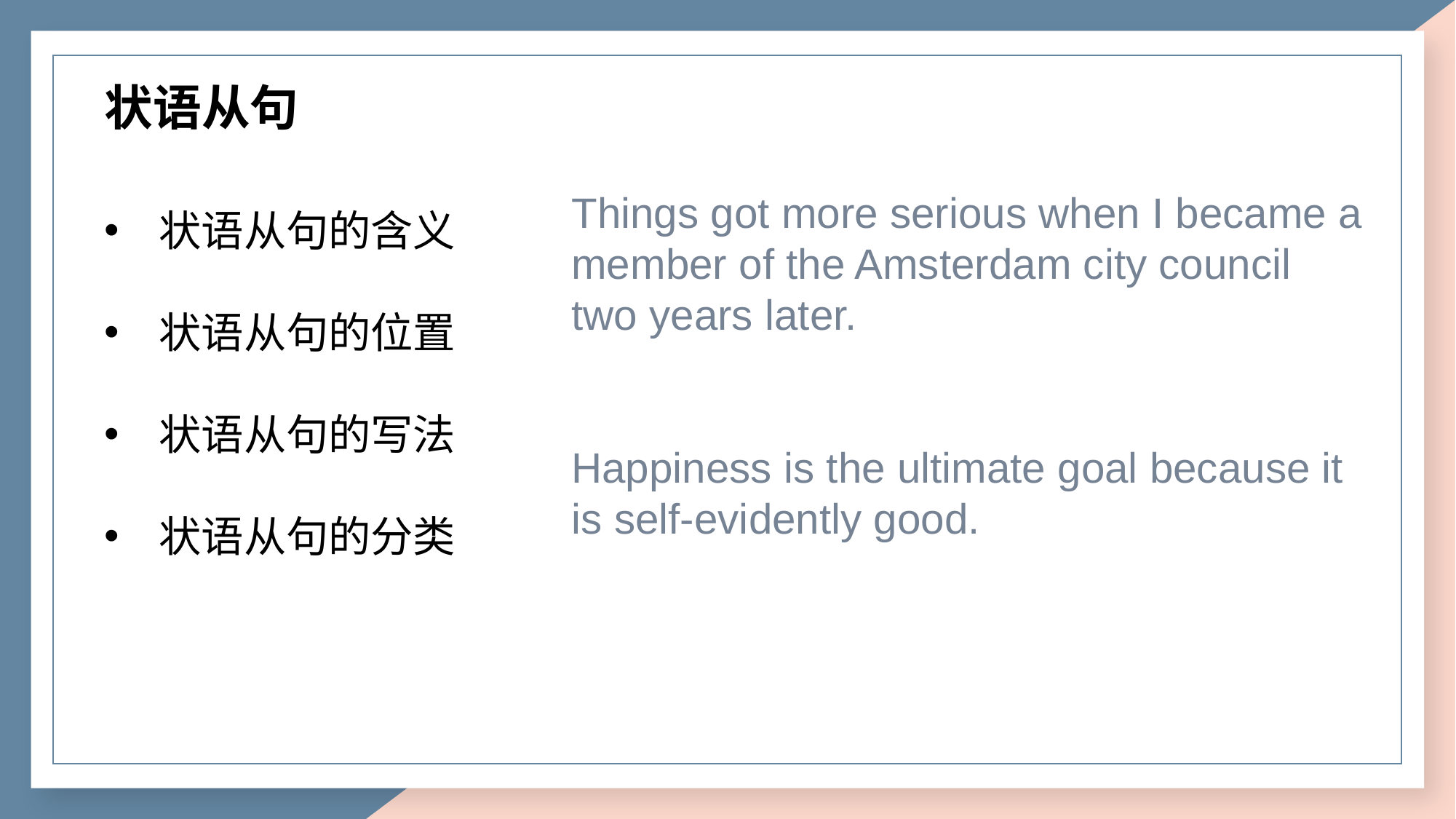

状语从句
状语从句的含义
状语从句的位置
状语从句的写法
状语从句的分类
Things got more serious when I became a member of the Amsterdam city council two years later.

Happiness is the ultimate goal because it is self-evidently good.